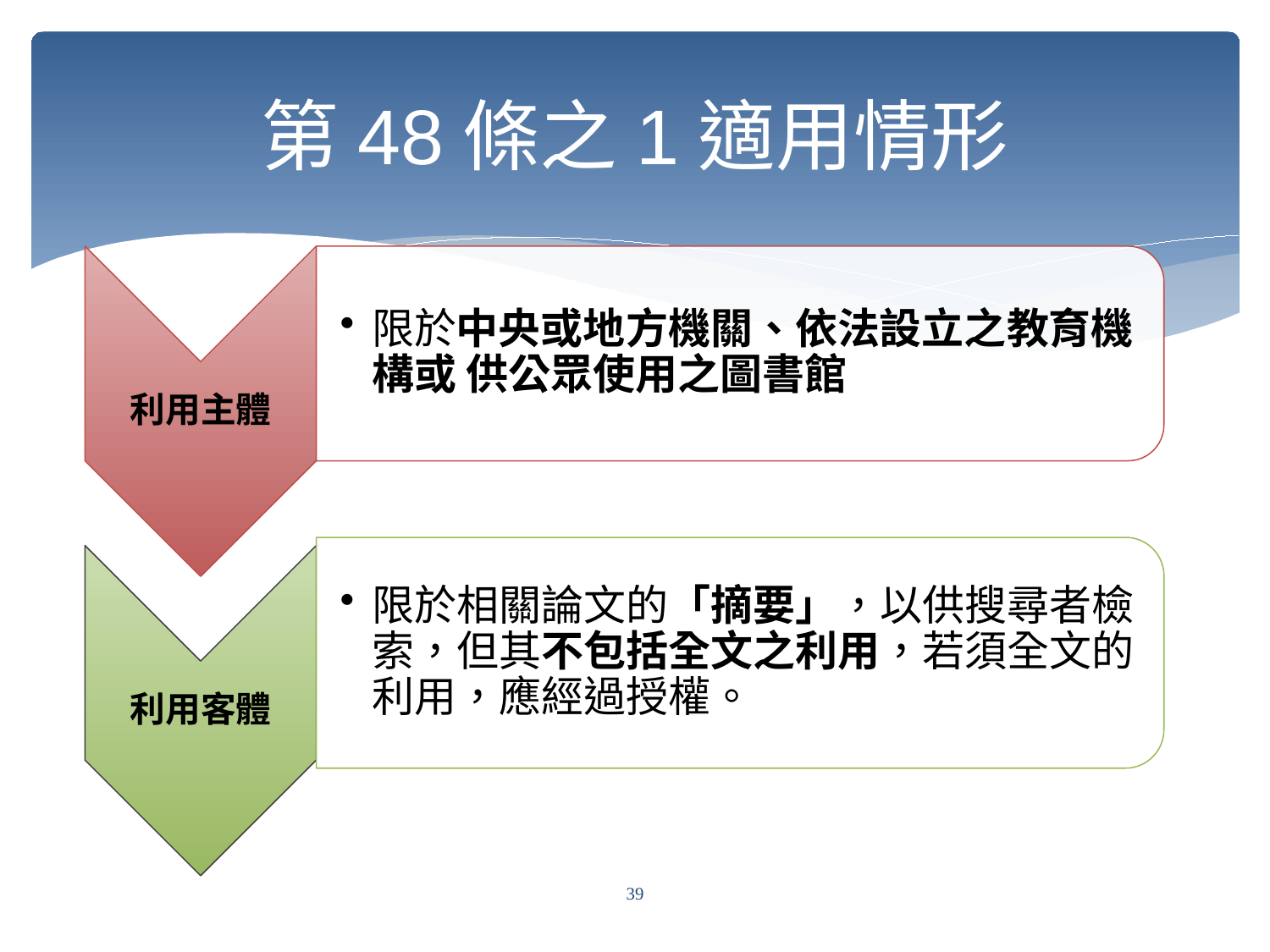

# 第48條之1適用情形
利用主體
限於中央或地方機關、依法設立之教育機構或 供公眾使用之圖書館
利用客體
限於相關論文的「摘要」，以供搜尋者檢索，但其不包括全文之利用，若須全文的利用，應經過授權。
39